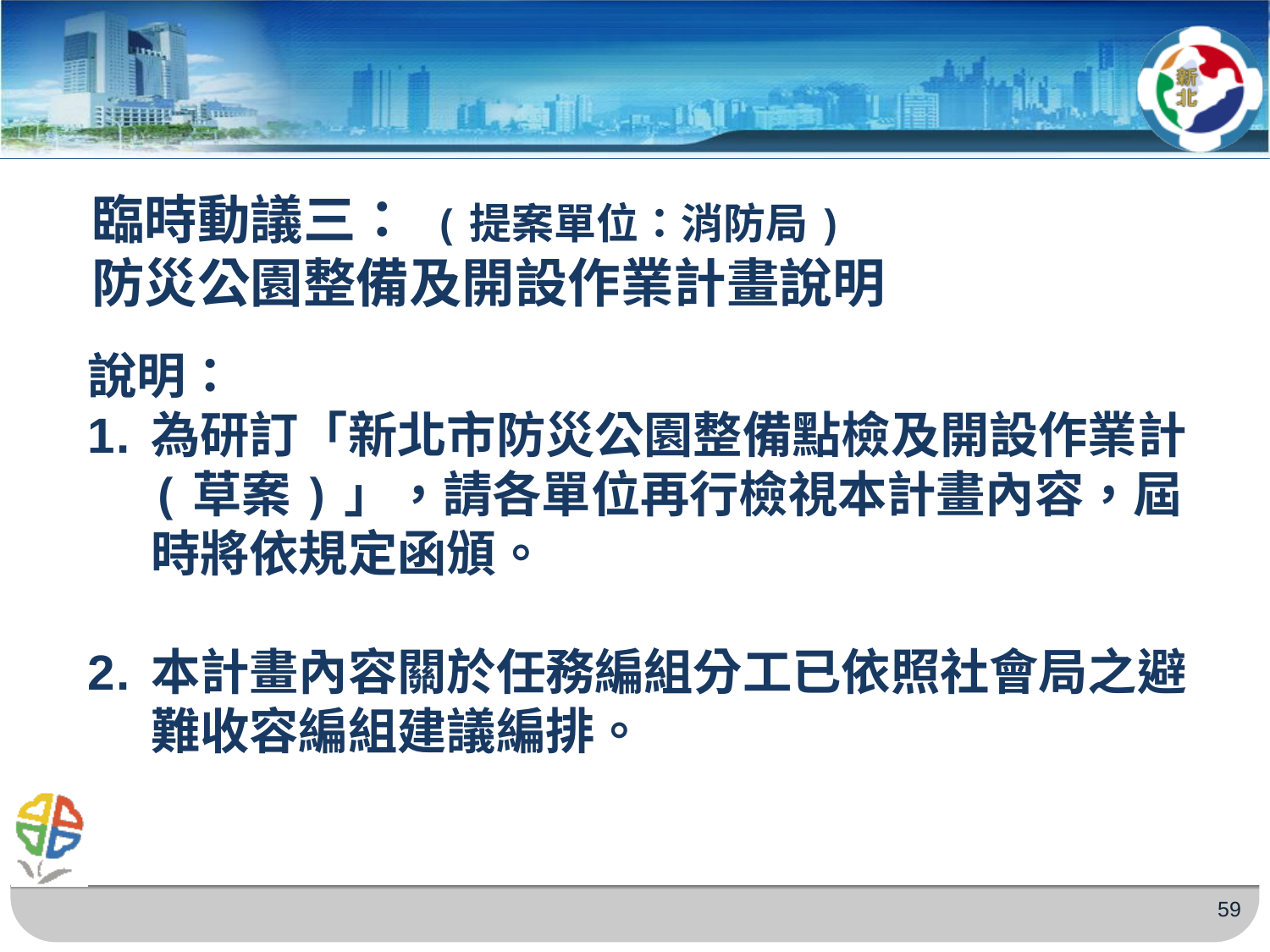

臨時動議三： (提案單位：消防局)
防災公園整備及開設作業計畫說明
說明：
為研訂「新北市防災公園整備點檢及開設作業計(草案)」，請各單位再行檢視本計畫內容，屆時將依規定函頒。

本計畫內容關於任務編組分工已依照社會局之避難收容編組建議編排。
59